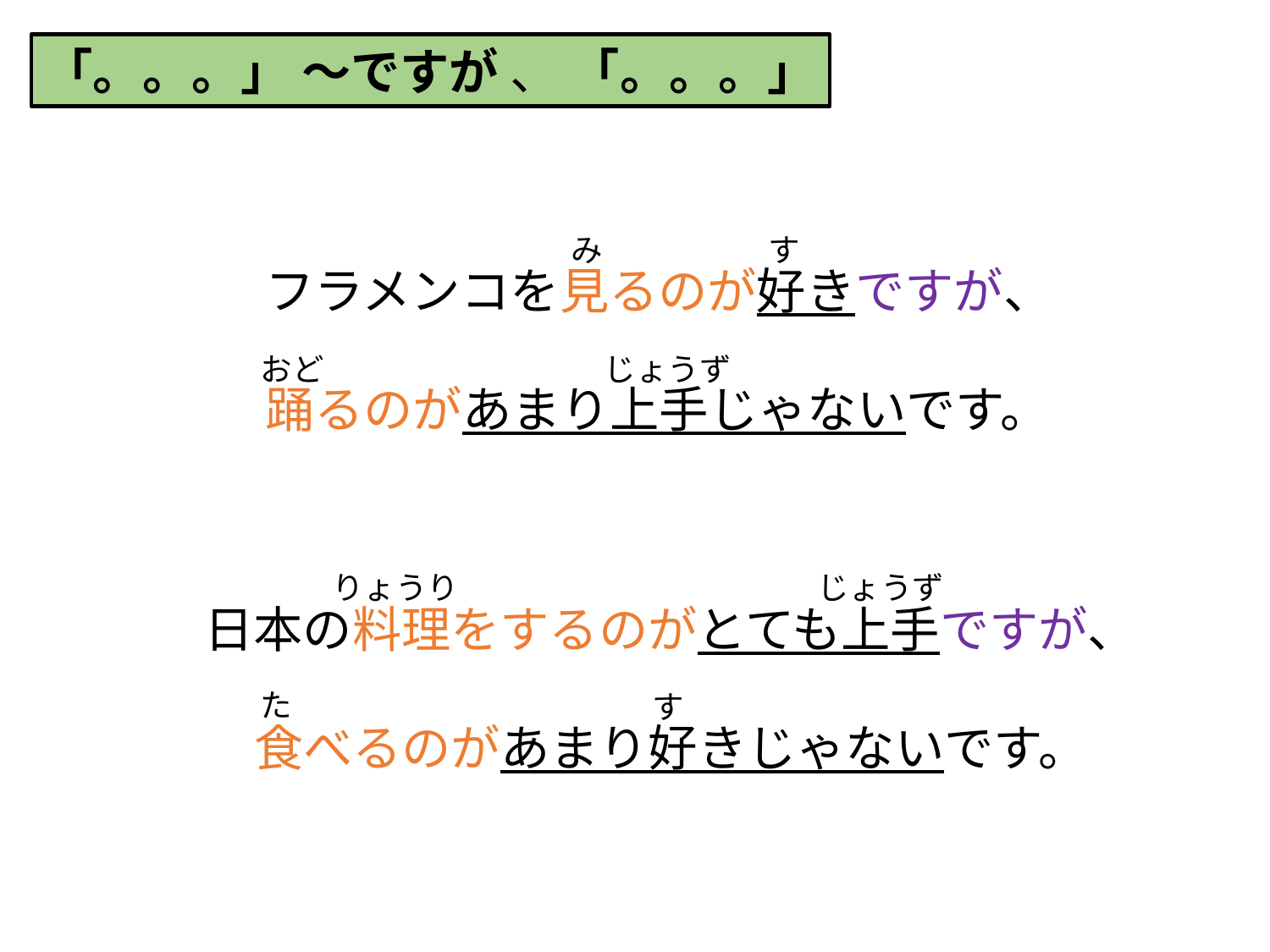

「。。。」 〜ですが 、 「。。。」
み
す
フラメンコを見るのが好きですが、

踊るのがあまり上手じゃないです。
おど
じょうず
りょうり
じょうず
日本の料理をするのがとても上手ですが、

食べるのがあまり好きじゃないです。
た
す